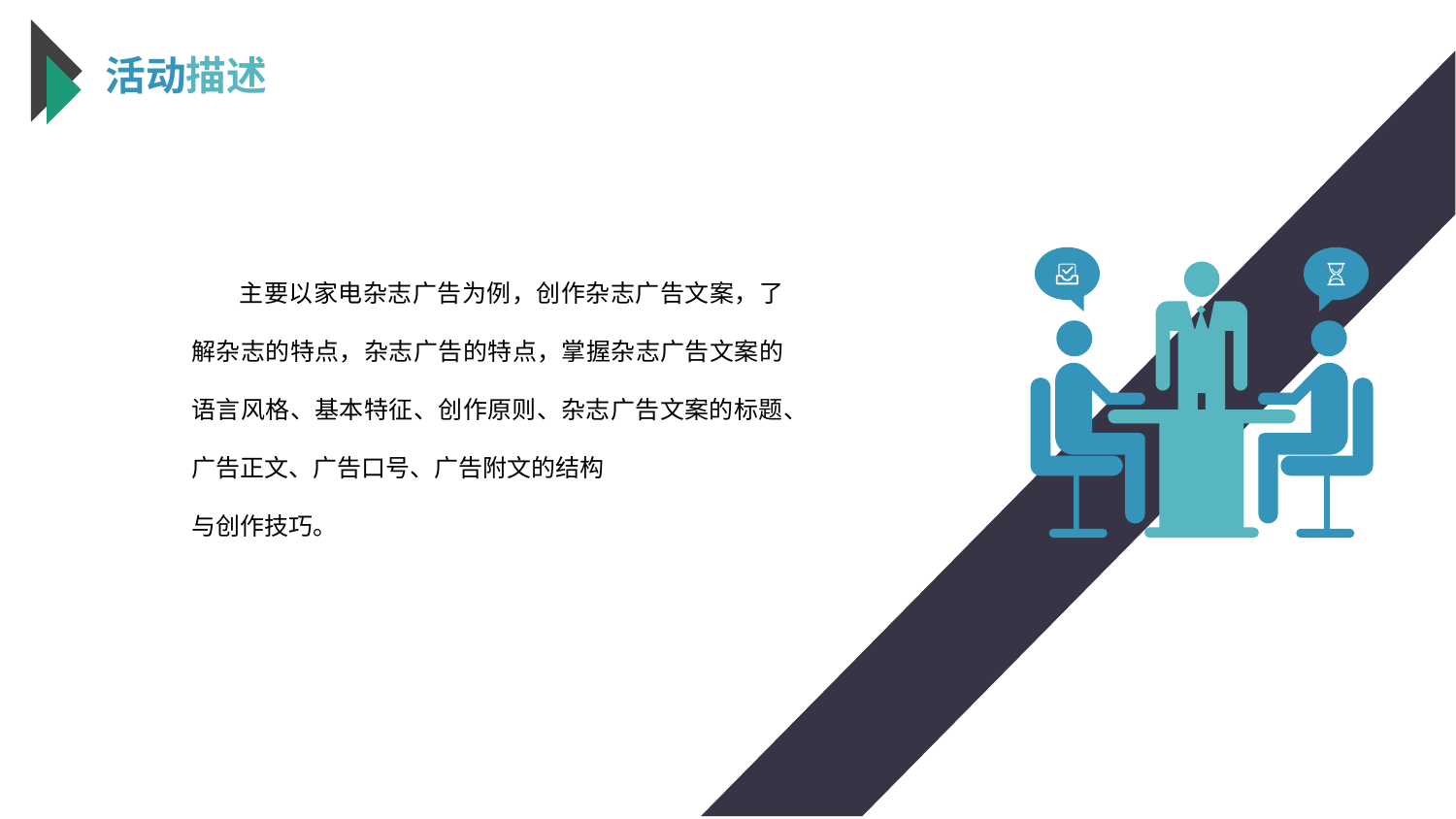

活动描述

       主要以家电杂志广告为例，创作杂志广告文案，了解杂志的特点，杂志广告的特点，掌握杂志广告文案的语言风格、基本特征、创作原则、杂志广告文案的标题、广告正文、广告口号、广告附文的结构
与创作技巧。